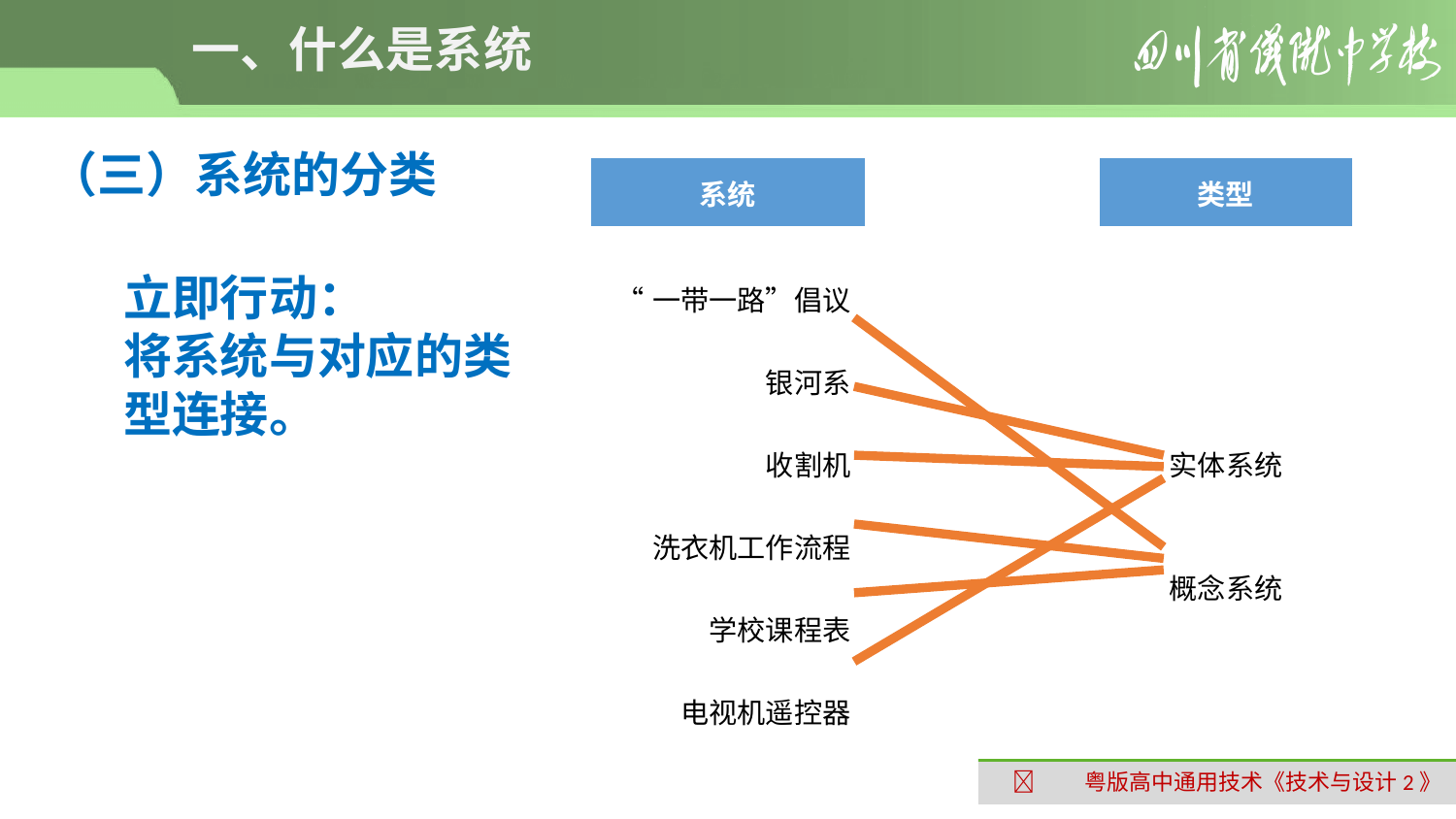

# 一、什么是系统
（三）系统的分类
| 系统 |  | 类型 |
| --- | --- | --- |
| “一带一路”倡议 银河系 收割机 洗衣机工作流程 学校课程表 电视机遥控器 |  | 实体系统 概念系统 |
立即行动：
将系统与对应的类型连接。